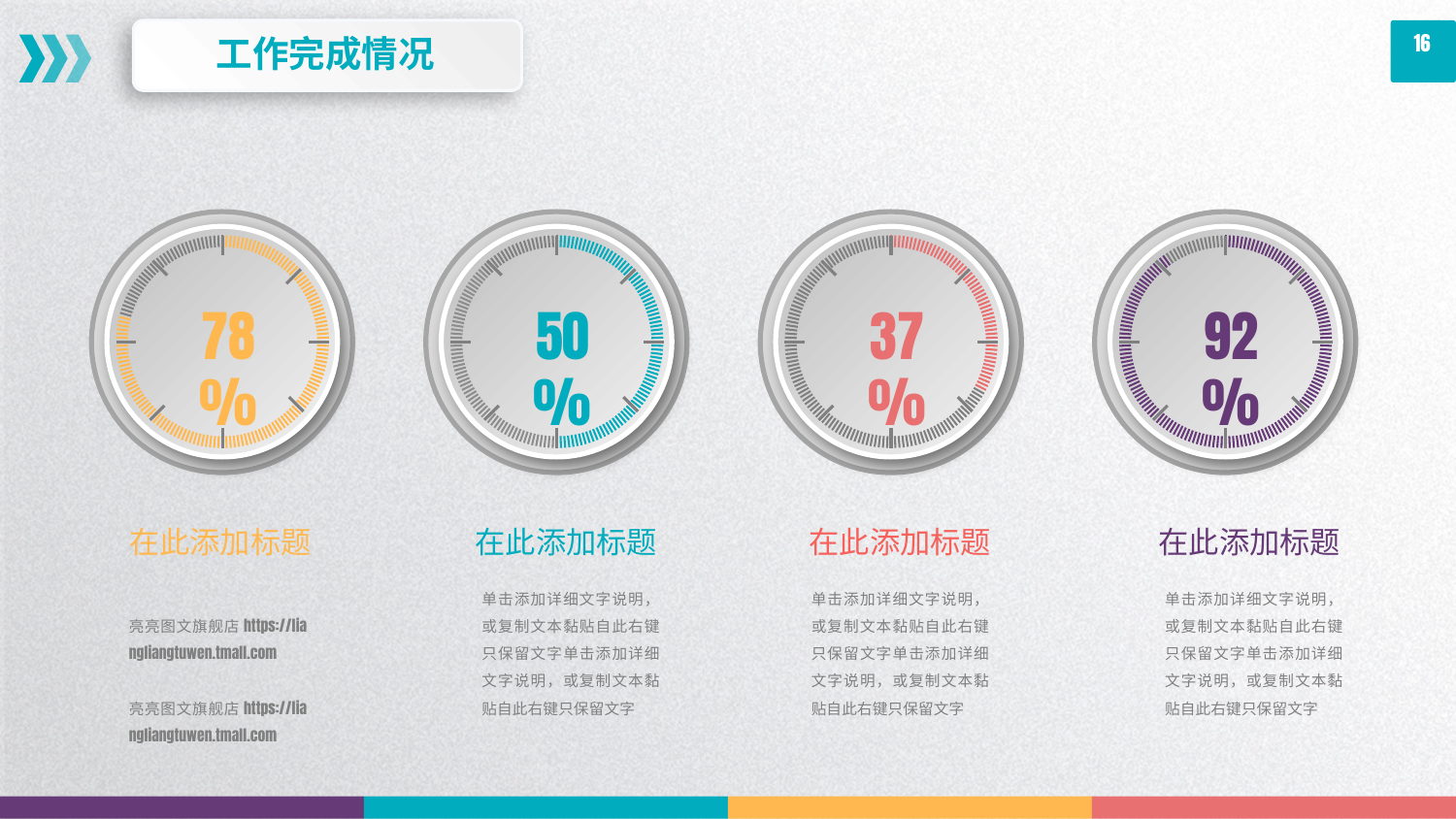

工作完成情况
16

78%
50%
37%
92%
在此添加标题
 亮亮图文旗舰店https://liangliangtuwen.tmall.com
 亮亮图文旗舰店https://liangliangtuwen.tmall.com

在此添加标题
单击添加详细文字说明，或复制文本黏贴自此右键只保留文字单击添加详细文字说明，或复制文本黏贴自此右键只保留文字

在此添加标题
单击添加详细文字说明，或复制文本黏贴自此右键只保留文字单击添加详细文字说明，或复制文本黏贴自此右键只保留文字

在此添加标题
单击添加详细文字说明，或复制文本黏贴自此右键只保留文字单击添加详细文字说明，或复制文本黏贴自此右键只保留文字